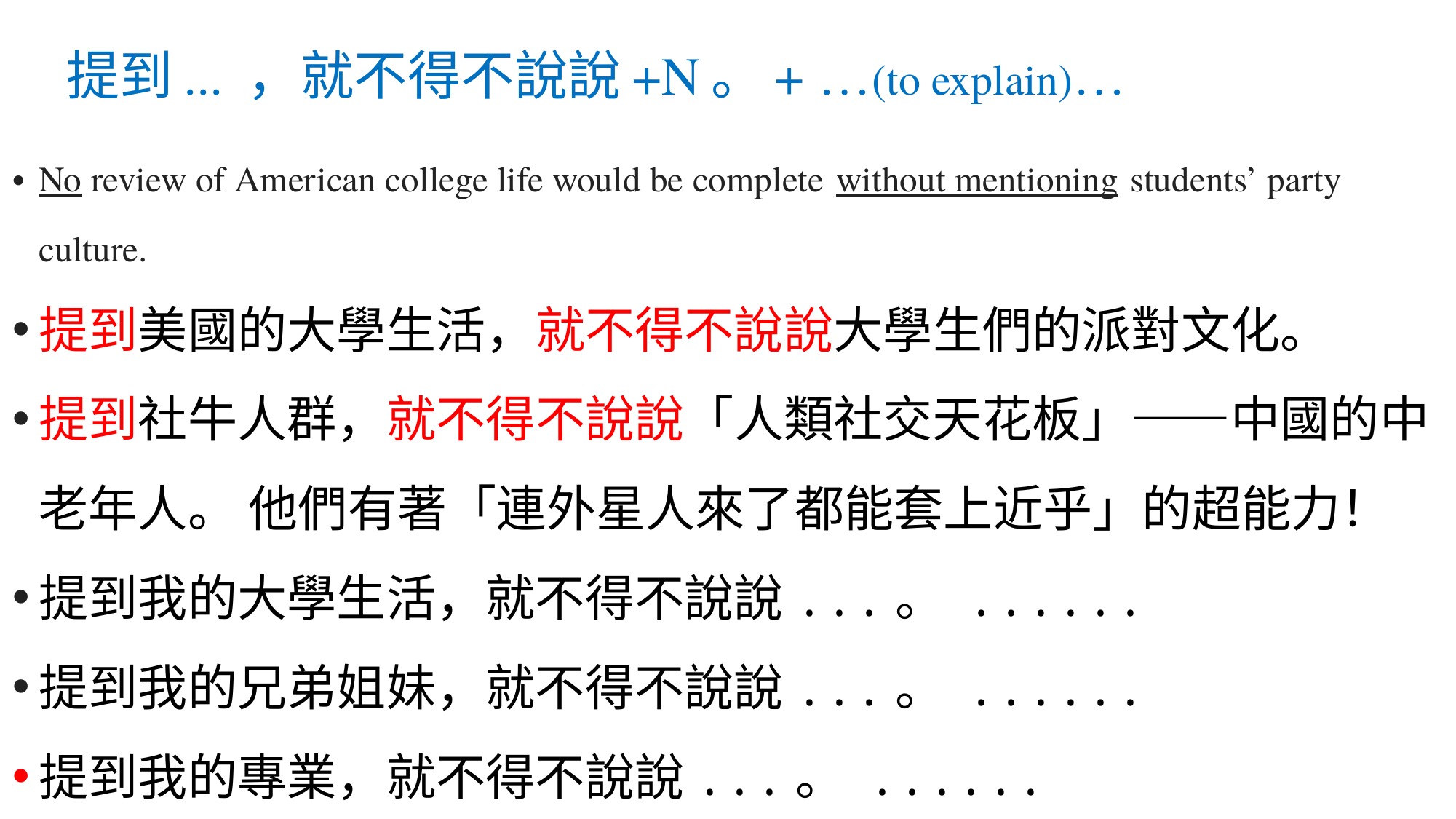

# 提到... ，就不得不說說+N。+ …(to explain)…
No review of American college life would be complete without mentioning students’ party culture.
提到美國的大學生活，就不得不說說大學生們的派對文化。
提到社牛人群，就不得不說說「人類社交天花板」——中國的中老年人。 他們有著「連外星人來了都能套上近乎」的超能力！
提到我的大學生活，就不得不說說...。 ......
提到我的兄弟姐妹，就不得不說說...。 ......
提到我的專業，就不得不說說...。 ......